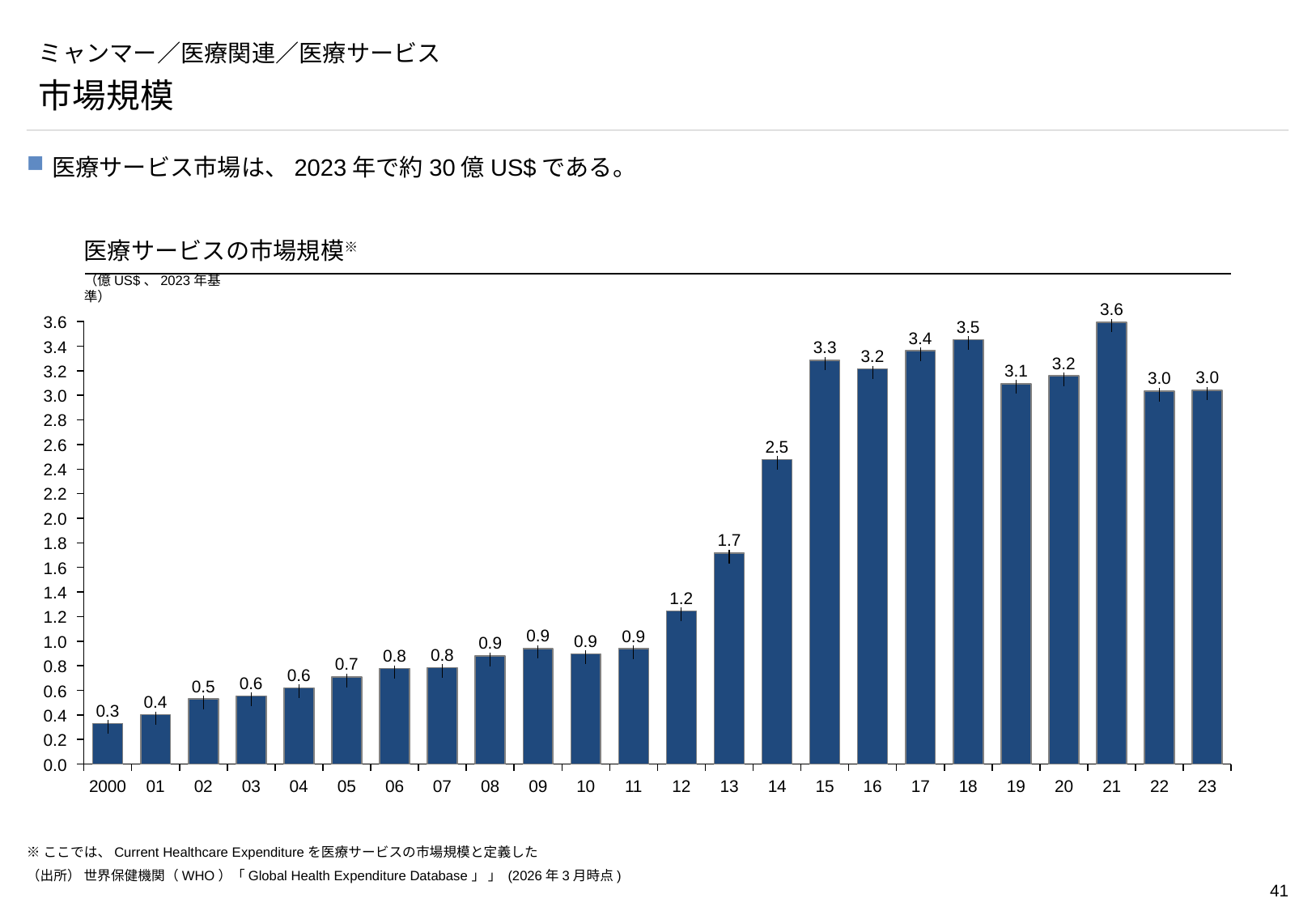

# ミャンマー／医療関連／医療サービス
市場規模
医療サービス市場は、2023年で約30億US$である。
医療サービスの市場規模※
（億US$、2023年基準）
3.6

### Chart

| Category |  |
|---|---|
3.6
3.5
3.4
3.4
3.3
3.2
3.2
3.1
3.2
3.0
3.0
3.0
2.8
2.6
2.5
2.4
2.2
2.0
1.7
1.8
1.6
1.4
1.2
1.2
0.9
0.9
0.9
1.0
0.9
0.8
0.8
0.7
0.8
0.6
0.6
0.5
0.6
0.4
0.3
0.4
0.2
0.0
2000
01
02
03
04
05
06
07
08
09
10
11
12
13
14
15
16
17
18
19
20
21
22
23
※ここでは、Current Healthcare Expenditureを医療サービスの市場規模と定義した
（出所） 世界保健機関（WHO）「Global Health Expenditure Database」 」 (2026年3月時点)